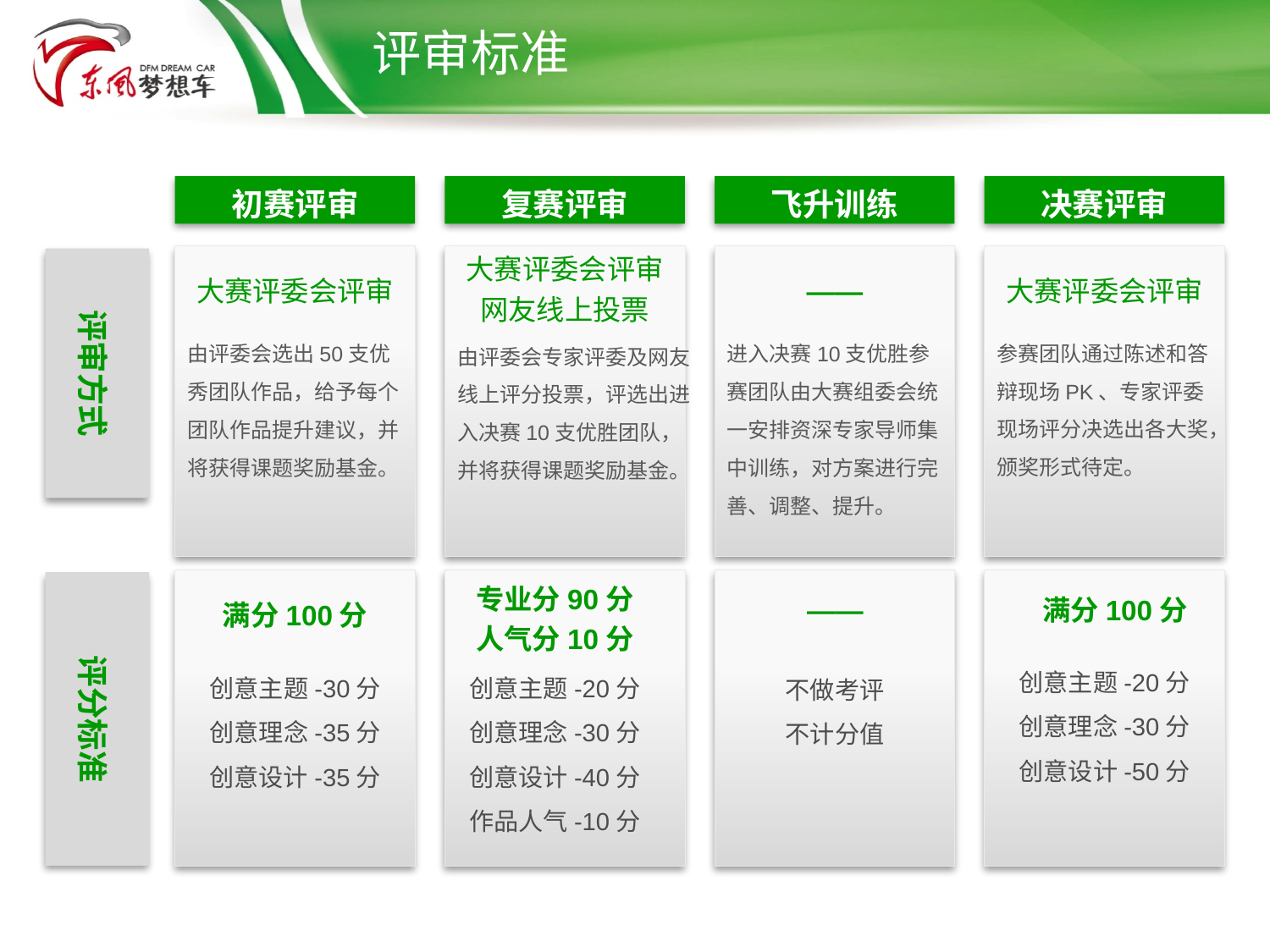

评审标准
初赛评审
复赛评审
飞升训练
决赛评审
大赛评委会评审
网友线上投票

由评委会专家评委及网友线上评分投票，评选出进入决赛10支优胜团队，并将获得课题奖励基金。

大赛评委会评审
由评委会选出50支优秀团队作品，给予每个团队作品提升建议，并将获得课题奖励基金。

——
进入决赛10支优胜参赛团队由大赛组委会统一安排资深专家导师集中训练，对方案进行完善、调整、提升。

大赛评委会评审
参赛团队通过陈述和答辩现场PK、专家评委现场评分决选出各大奖，颁奖形式待定。
评审方式

满分100分
创意主题-30分
创意理念-35分
创意设计-35分

创意主题-20分
创意理念-30分
创意设计-40分
作品人气-10分

不做考评
不计分值

创意主题-20分
创意理念-30分
创意设计-50分
评分标准
专业分90分
人气分10分
——
满分100分